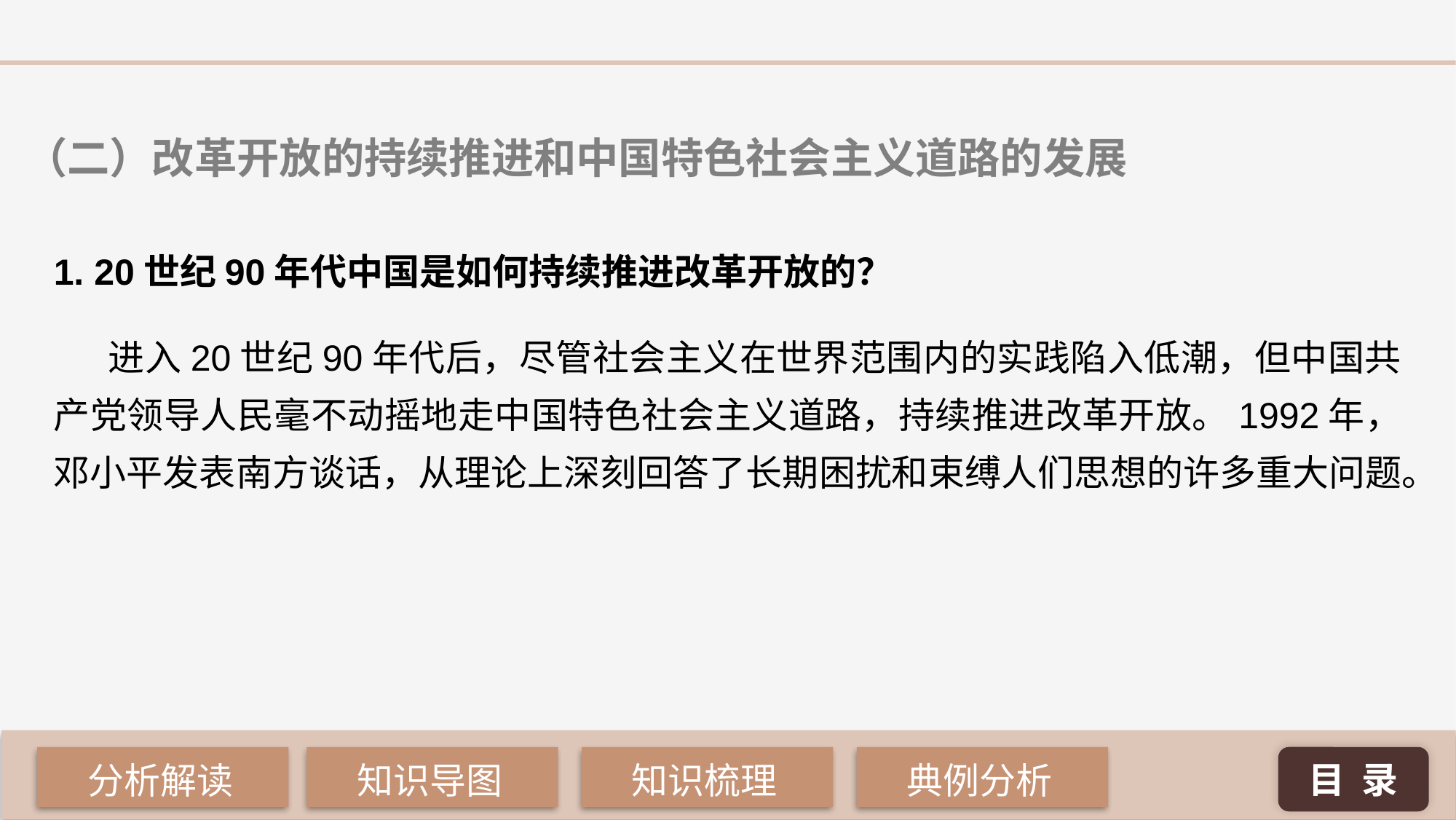

（二）改革开放的持续推进和中国特色社会主义道路的发展
1. 20世纪90年代中国是如何持续推进改革开放的？
进入20世纪90年代后，尽管社会主义在世界范围内的实践陷入低潮，但中国共产党领导人民毫不动摇地走中国特色社会主义道路，持续推进改革开放。1992年，邓小平发表南方谈话，从理论上深刻回答了长期困扰和束缚人们思想的许多重大问题。